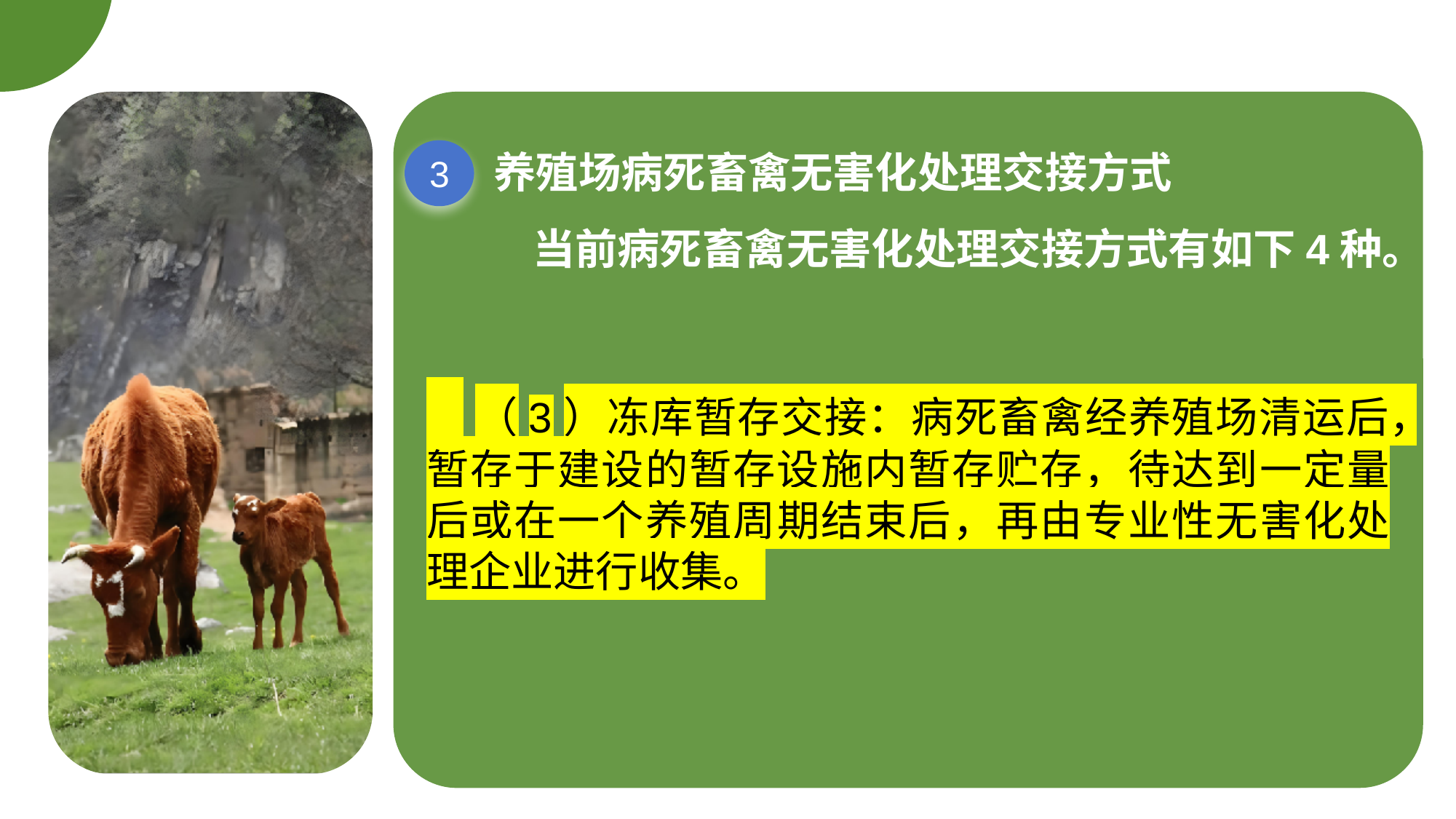

养殖场病死畜禽无害化处理交接方式
      当前病死畜禽无害化处理交接方式有如下4种。

3
   （3）冻库暂存交接：病死畜禽经养殖场清运后，暂存于建设的暂存设施内暂存贮存，待达到一定量后或在一个养殖周期结束后，再由专业性无害化处理企业进行收集。